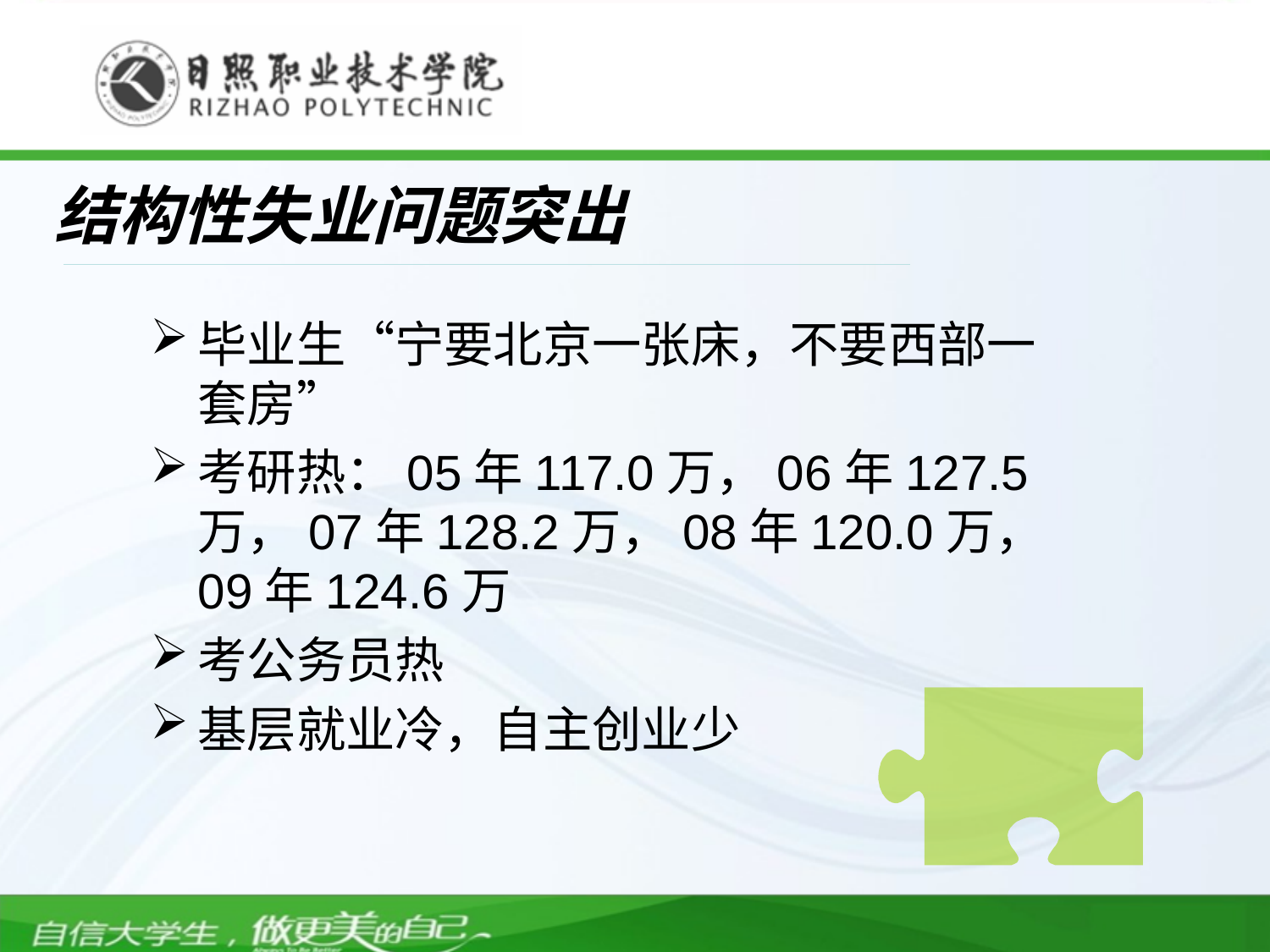

结构性失业问题突出
毕业生“宁要北京一张床，不要西部一套房”
考研热：05年117.0万，06年127.5万，07年128.2万，08年120.0万，09年124.6万
考公务员热
基层就业冷，自主创业少